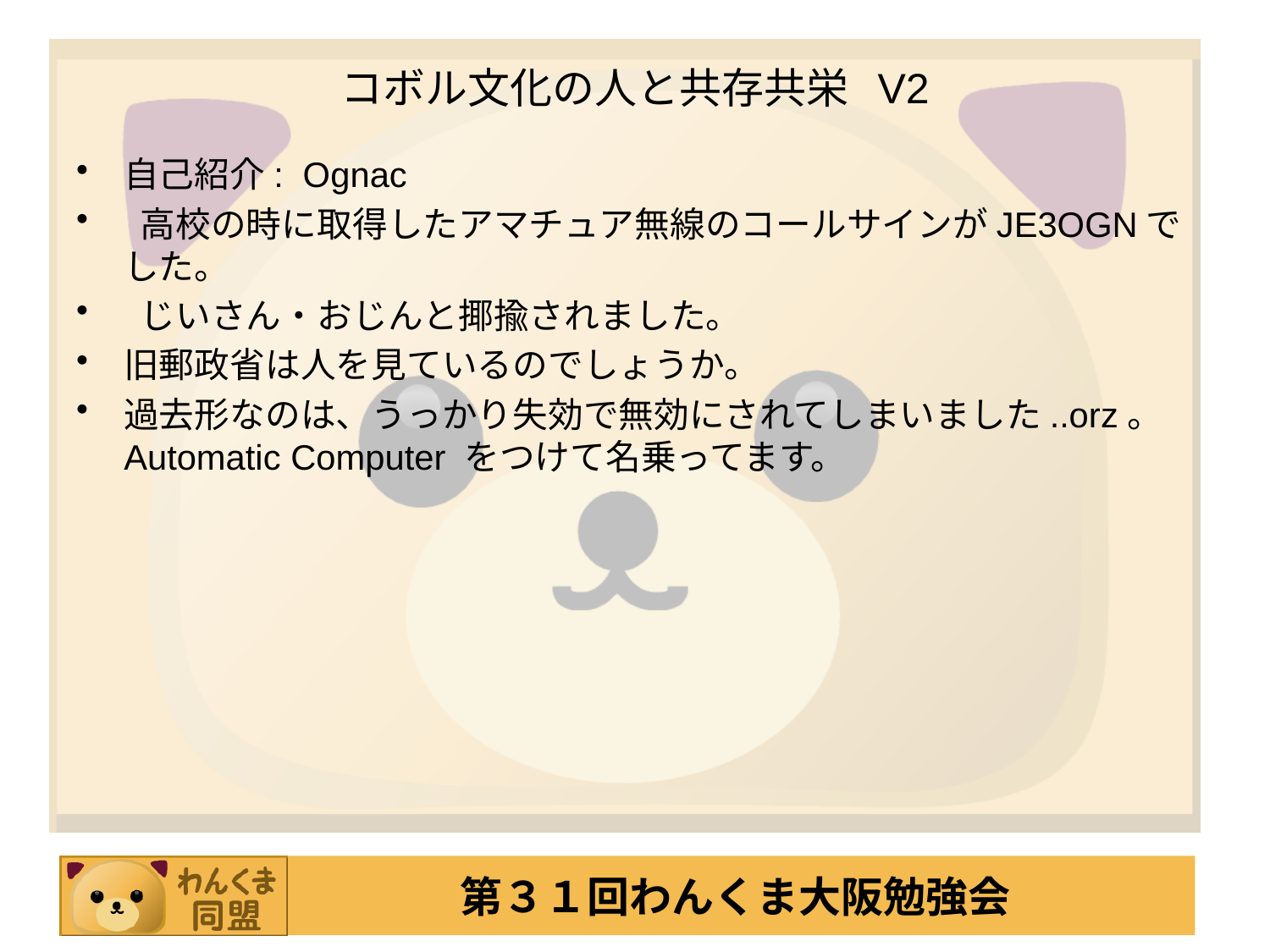

# コボル文化の人と共存共栄  V2
自己紹介:  Ognac
 高校の時に取得したアマチュア無線のコールサインがJE3OGNでした。
 じいさん・おじんと揶揄されました。
旧郵政省は人を見ているのでしょうか。
過去形なのは、うっかり失効で無効にされてしまいました..orz。 Automatic Computer をつけて名乗ってます。